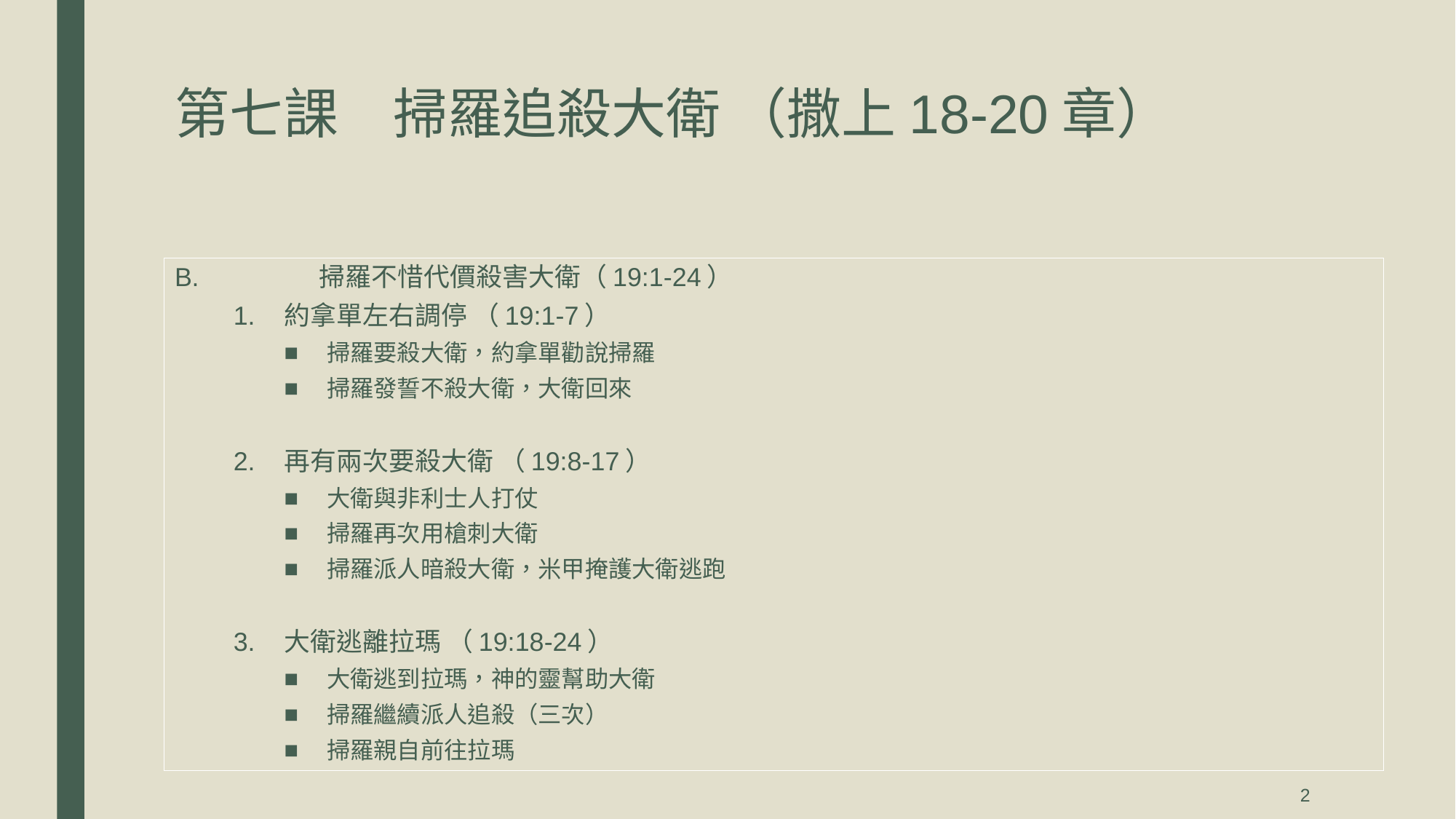

# 第七課	掃羅追殺大衛 （撒上18-20章）
 	掃羅不惜代價殺害大衛（19:1-24）
約拿單左右調停 （19:1-7）
掃羅要殺大衛，約拿單勸說掃羅
掃羅發誓不殺大衛，大衛回來

再有兩次要殺大衛 （19:8-17）
大衛與非利士人打仗
掃羅再次用槍刺大衛
掃羅派人暗殺大衛，米甲掩護大衛逃跑

大衛逃離拉瑪 （19:18-24）
大衛逃到拉瑪，神的靈幫助大衛
掃羅繼續派人追殺（三次）
掃羅親自前往拉瑪

2